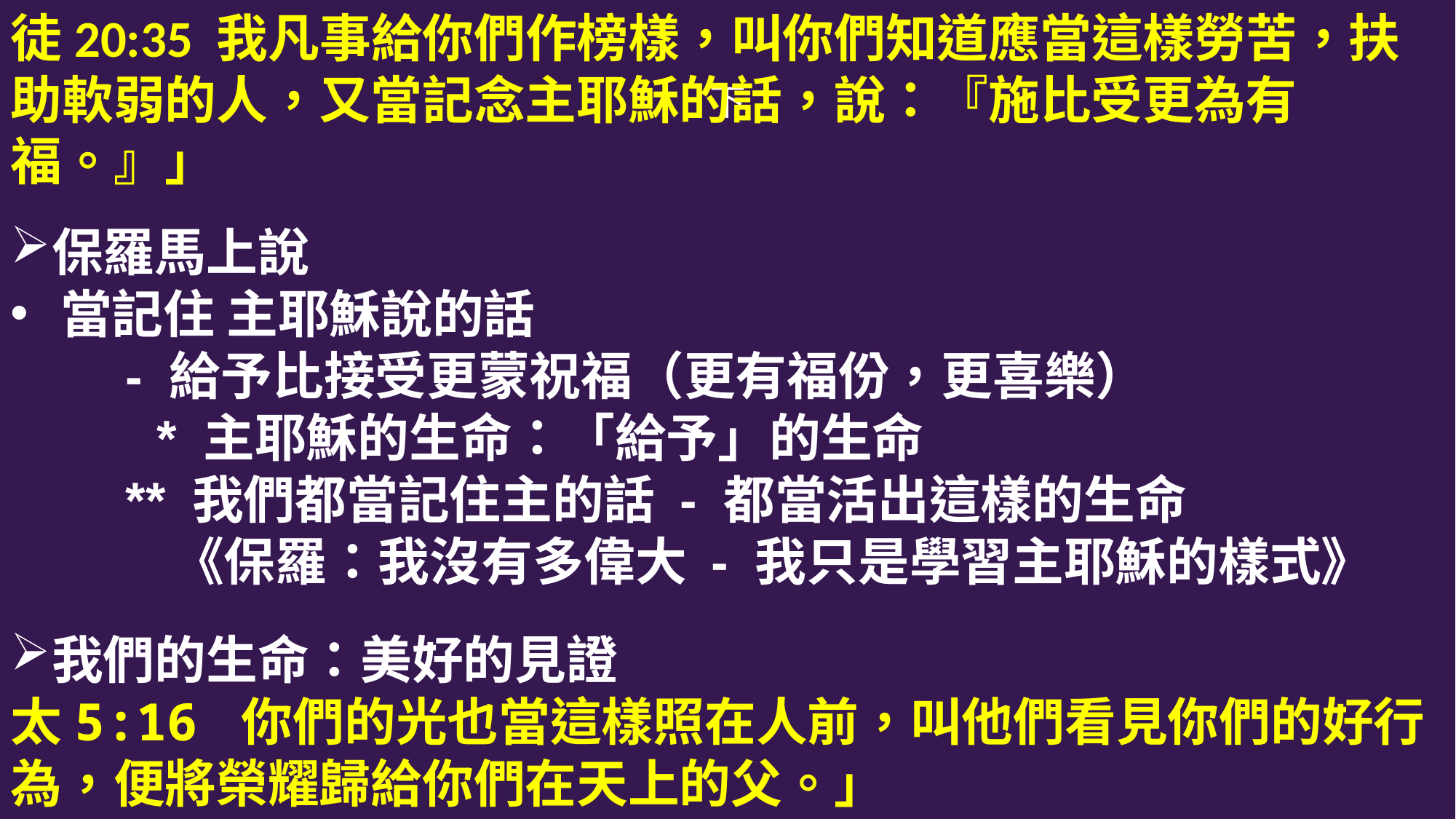

徒20:35 我凡事給你們作榜樣，叫你們知道應當這樣勞苦，扶助軟弱的人，又當記念主耶穌的話，說：『施比受更為有福。』」

保羅馬上說
 當記住 主耶穌說的話
        - 給予比接受更蒙祝福（更有福份，更喜樂）
   　   * 主耶穌的生命：「給予」的生命
        ** 我們都當記住主的話 - 都當活出這樣的生命
    　　《保羅：我沒有多偉大 - 我只是學習主耶穌的樣式》

我們的生命：美好的見證
太5:16 你們的光也當這樣照在人前，叫他們看見你們的好行
為，便將榮耀歸給你們在天上的父。」

# 下